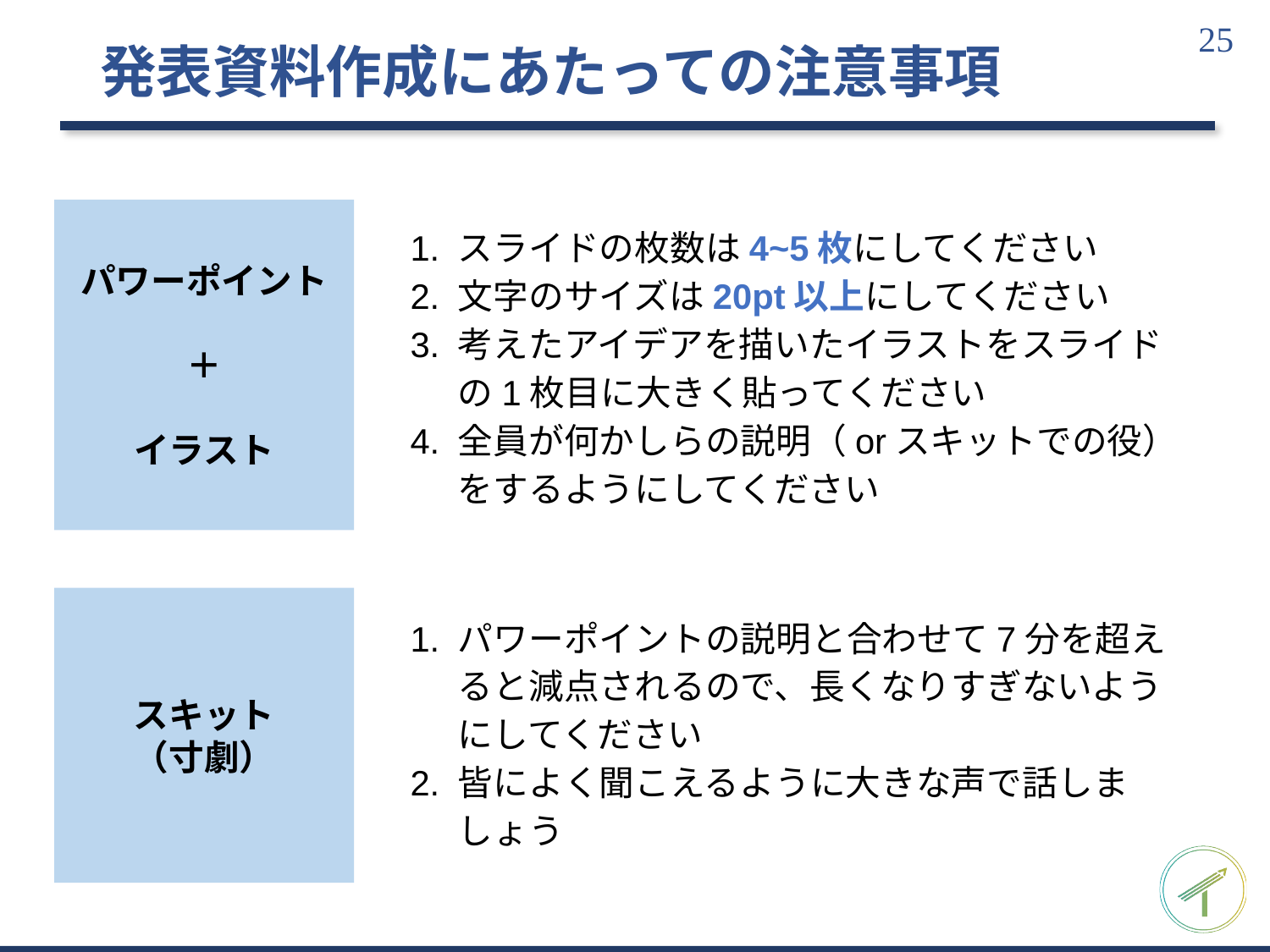

# 発表資料作成にあたっての注意事項
パワーポイント

＋

イラスト
スライドの枚数は4~5枚にしてください
文字のサイズは20pt以上にしてください
考えたアイデアを描いたイラストをスライドの1枚目に大きく貼ってください
全員が何かしらの説明（orスキットでの役）をするようにしてください
スキット
（寸劇）
パワーポイントの説明と合わせて7分を超えると減点されるので、長くなりすぎないようにしてください
皆によく聞こえるように大きな声で話しましょう